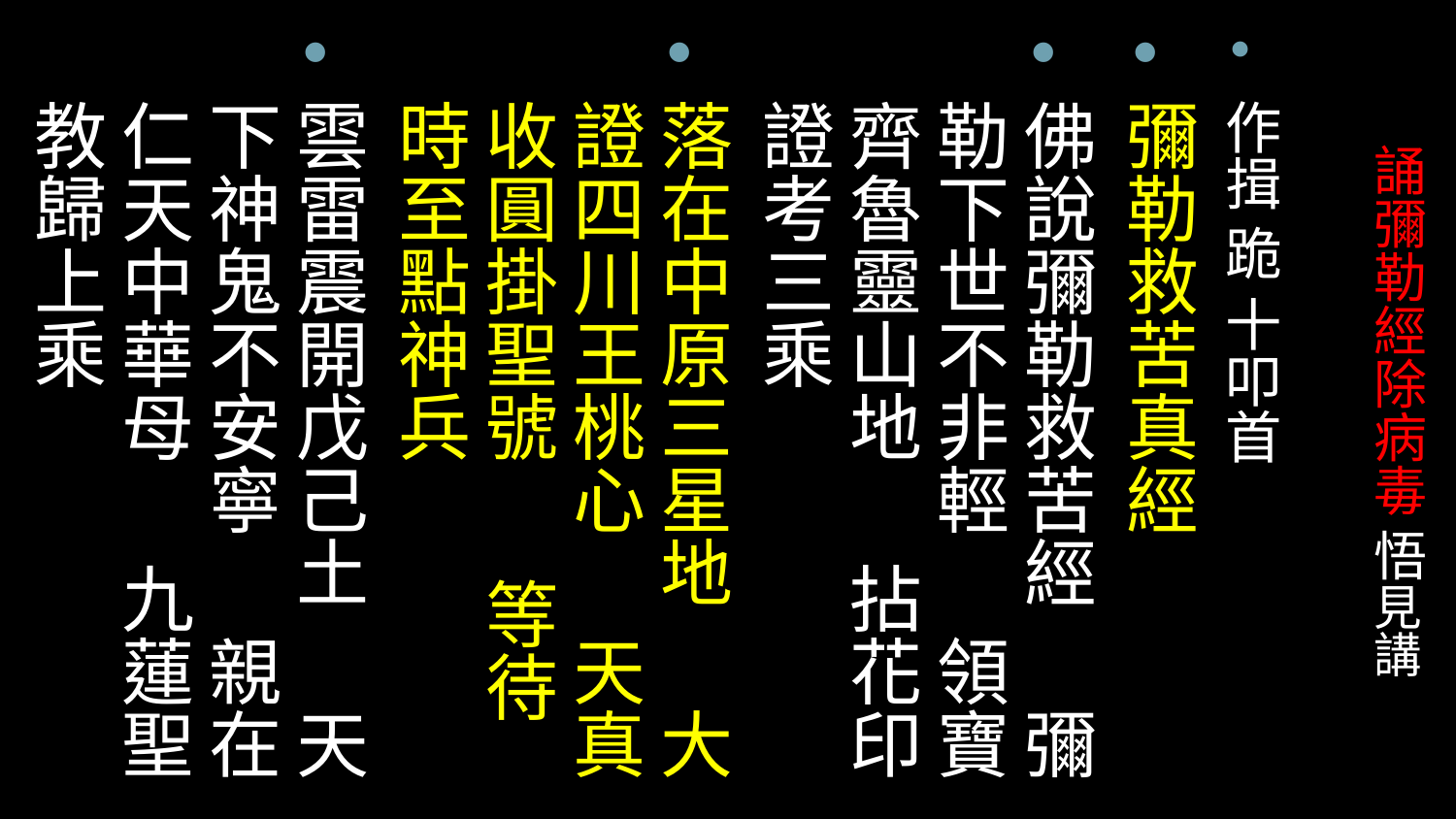

作揖 跪 十叩首
彌勒救苦真經
佛說彌勒救苦經      彌勒下世不非輕      領寶齊魯靈山地      拈花印證考三乘
落在中原三星地      大證四川王桃心      天真收圓掛聖號       等待時至點神兵
雲雷震開戊己土      天下神鬼不安寧      親在仁天中華母      九蓮聖教歸上乘
# 誦彌勒經除病毒 悟見講